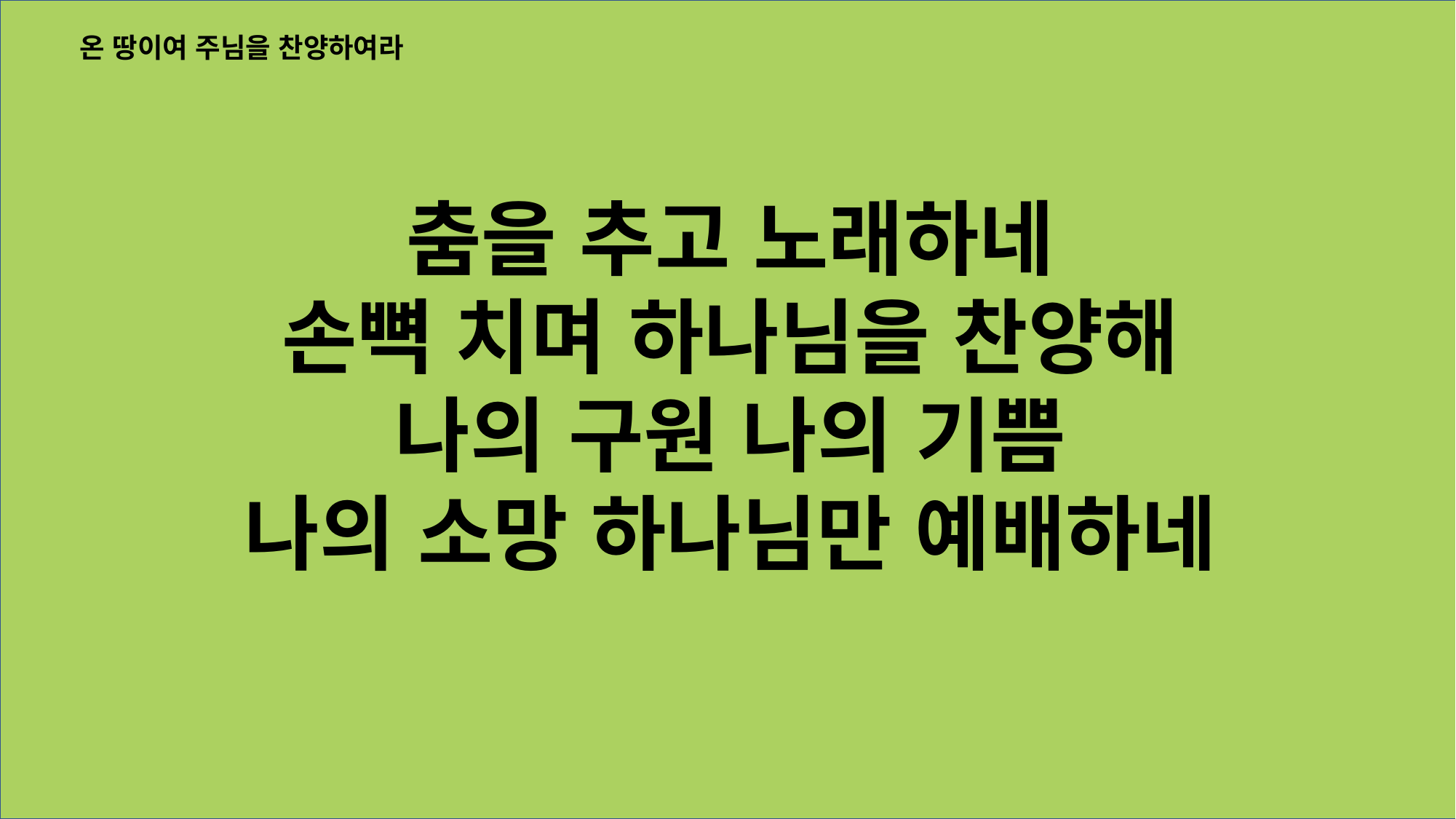

온 땅이여 주님을 찬양하여라
춤을 추고 노래하네
손뼉 치며 하나님을 찬양해
나의 구원 나의 기쁨
나의 소망 하나님만 예배하네